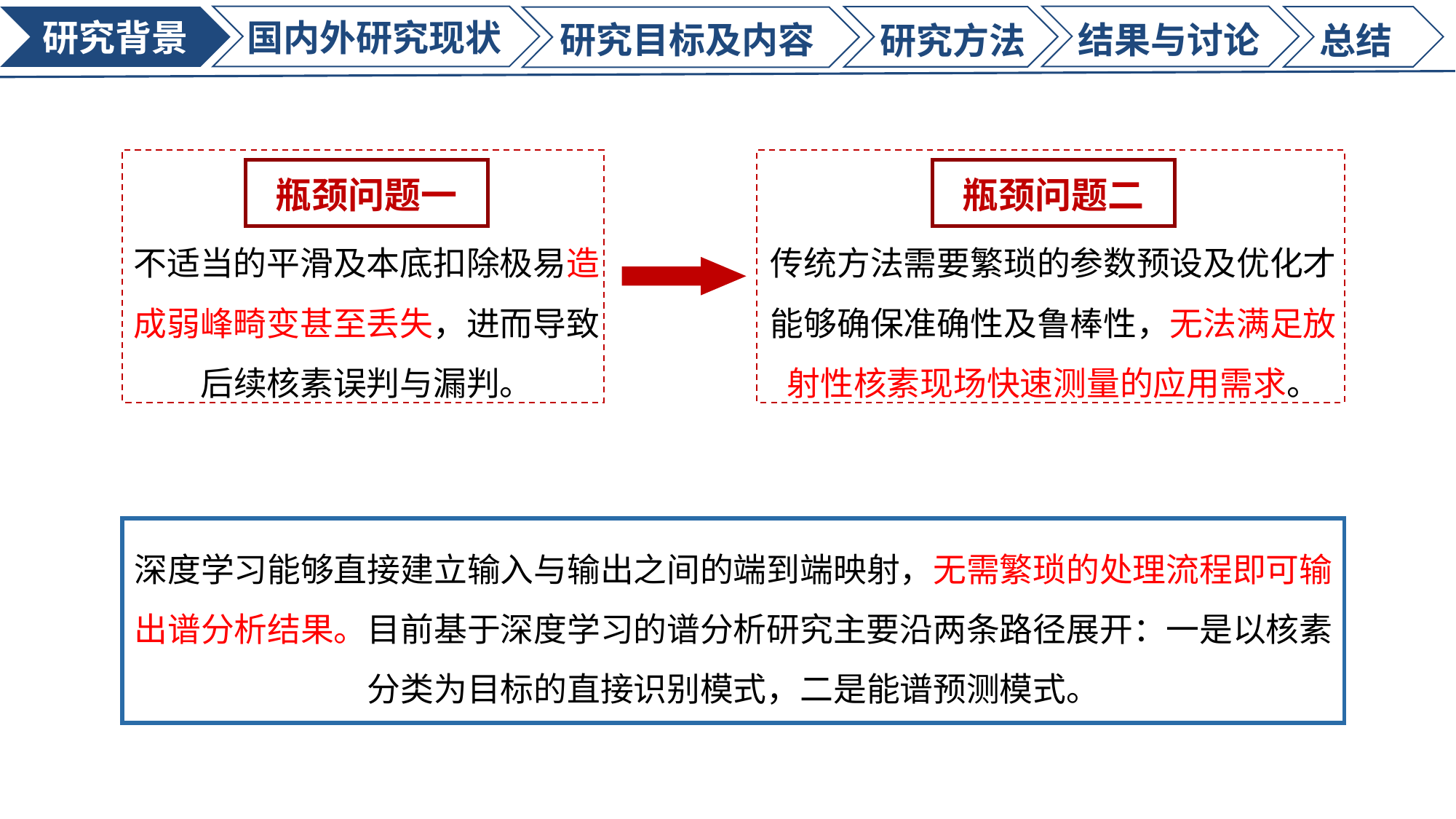

研究背景

国内外研究现状
研究目标及内容
结果与讨论
研究方法
总结

瓶颈问题一
瓶颈问题二
不适当的平滑及本底扣除极易造成弱峰畸变甚至丢失，进而导致后续核素误判与漏判。
传统方法需要繁琐的参数预设及优化才能够确保准确性及鲁棒性，无法满足放射性核素现场快速测量的应用需求。

深度学习能够直接建立输入与输出之间的端到端映射，无需繁琐的处理流程即可输出谱分析结果。目前基于深度学习的谱分析研究主要沿两条路径展开：一是以核素分类为目标的直接识别模式，二是能谱预测模式。